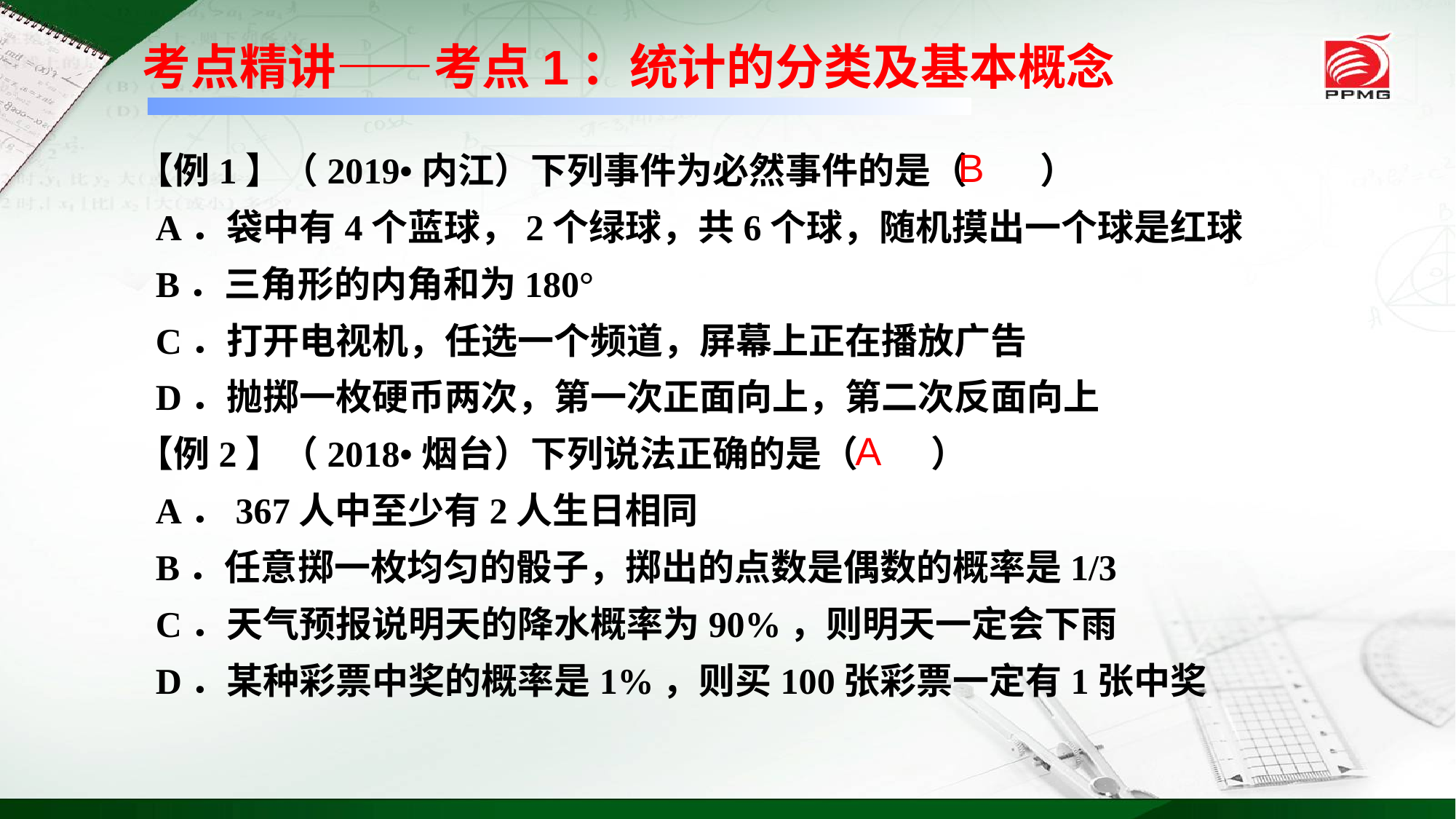

考点精讲——考点1：统计的分类及基本概念

【例1】（2019•内江）下列事件为必然事件的是（　　）
  A．袋中有4个蓝球，2个绿球，共6个球，随机摸出一个球是红球
  B．三角形的内角和为180°
  C．打开电视机，任选一个频道，屏幕上正在播放广告
  D．抛掷一枚硬币两次，第一次正面向上，第二次反面向上
【例2】（2018•烟台）下列说法正确的是（　　）
  A．367人中至少有2人生日相同
  B．任意掷一枚均匀的骰子，掷出的点数是偶数的概率是1/3
  C．天气预报说明天的降水概率为90%，则明天一定会下雨
  D．某种彩票中奖的概率是1%，则买100张彩票一定有1张中奖
B
A